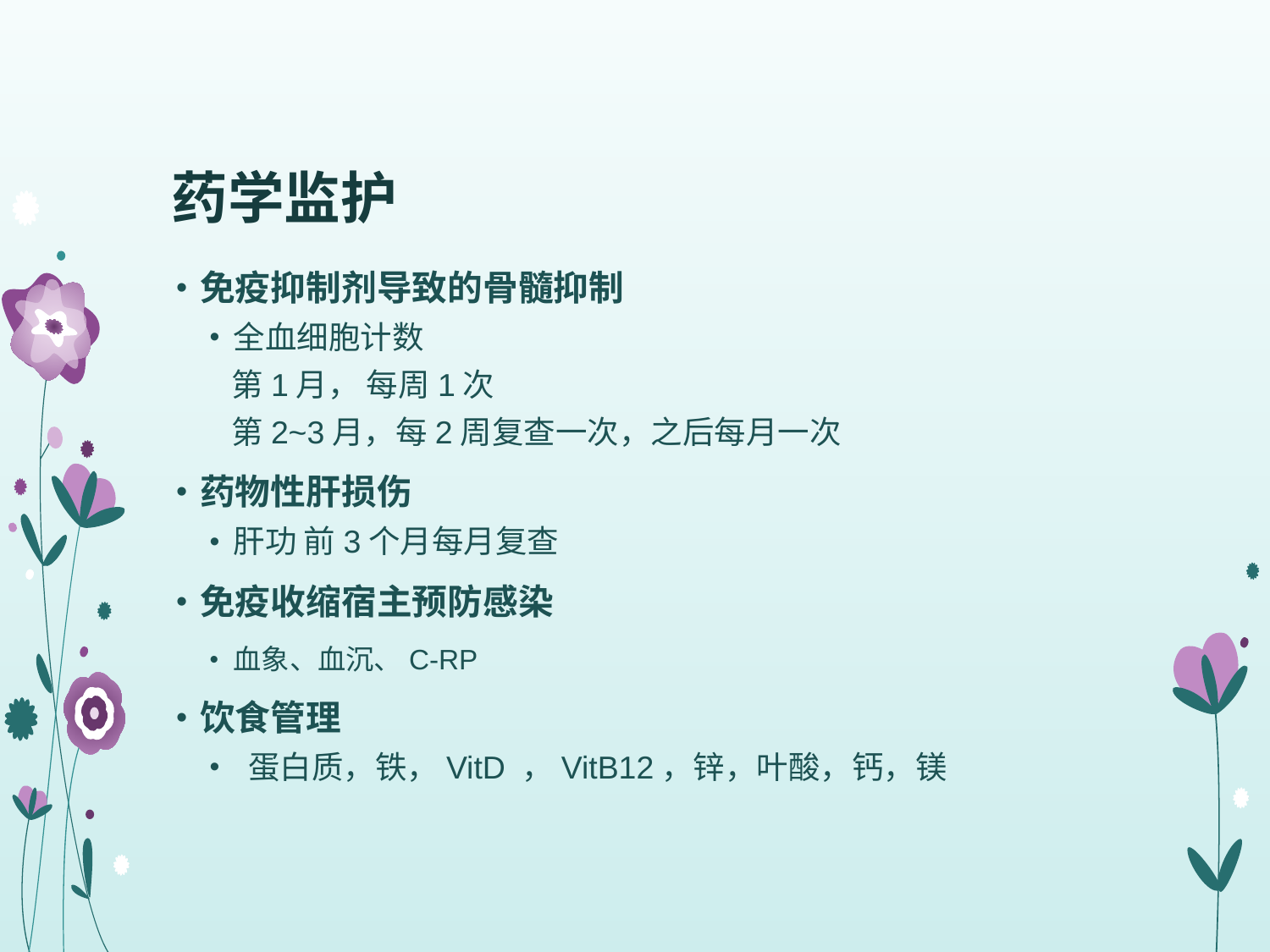

# 药学监护
免疫抑制剂导致的骨髓抑制
全血细胞计数
  第1月， 每周1次
  第2~3月，每2周复查一次，之后每月一次
药物性肝损伤
肝功 前3个月每月复查
免疫收缩宿主预防感染
血象、血沉、C-RP
饮食管理
 蛋白质，铁，VitD ，VitB12，锌，叶酸，钙，镁